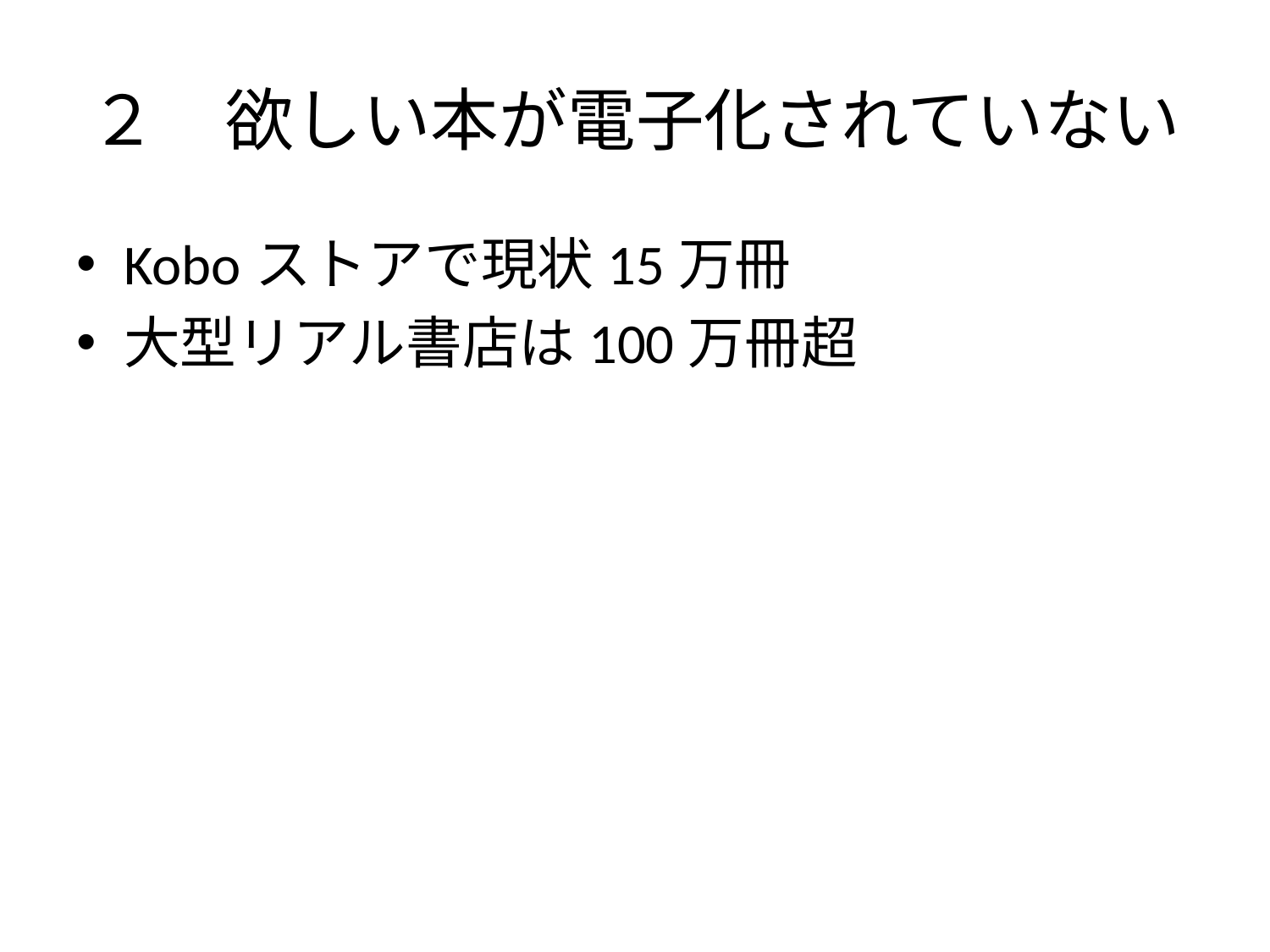

# ２　欲しい本が電子化されていない
Koboストアで現状15万冊
大型リアル書店は100万冊超